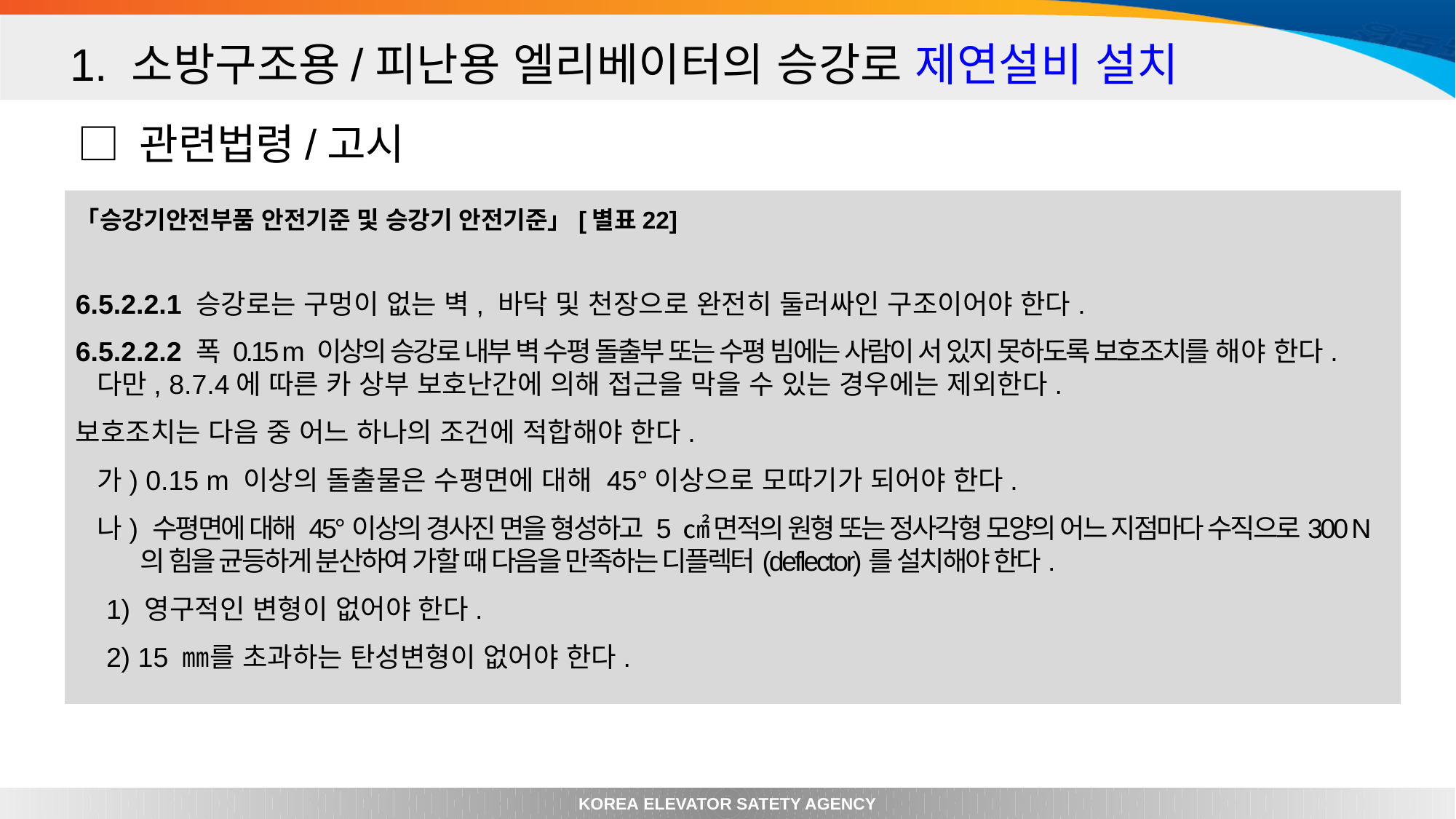

1. 소방구조용/피난용 엘리베이터의 승강로 제연설비 설치
□ 관련법령/고시
「승강기안전부품 안전기준 및 승강기 안전기준」[별표22]

6.5.2.2.1 승강로는 구멍이 없는 벽, 바닥 및 천장으로 완전히 둘러싸인 구조이어야 한다.
6.5.2.2.2 폭 0.15 m 이상의 승강로 내부 벽 수평 돌출부 또는 수평 빔에는 사람이 서 있지 못하도록 보호조치를 해야 한다. 다만, 8.7.4에 따른 카 상부 보호난간에 의해 접근을 막을 수 있는 경우에는 제외한다.
보호조치는 다음 중 어느 하나의 조건에 적합해야 한다.
  가) 0.15 m 이상의 돌출물은 수평면에 대해 45°이상으로 모따기가 되어야 한다.
  나) 수평면에 대해 45°이상의 경사진 면을 형성하고 5 ㎠ 면적의 원형 또는 정사각형 모양의 어느 지점마다 수직으로300 N의 힘을 균등하게 분산하여 가할 때 다음을 만족하는 디플렉터(deflector)를 설치해야 한다.
    1) 영구적인 변형이 없어야 한다.
    2) 15 ㎜를 초과하는 탄성변형이 없어야 한다.